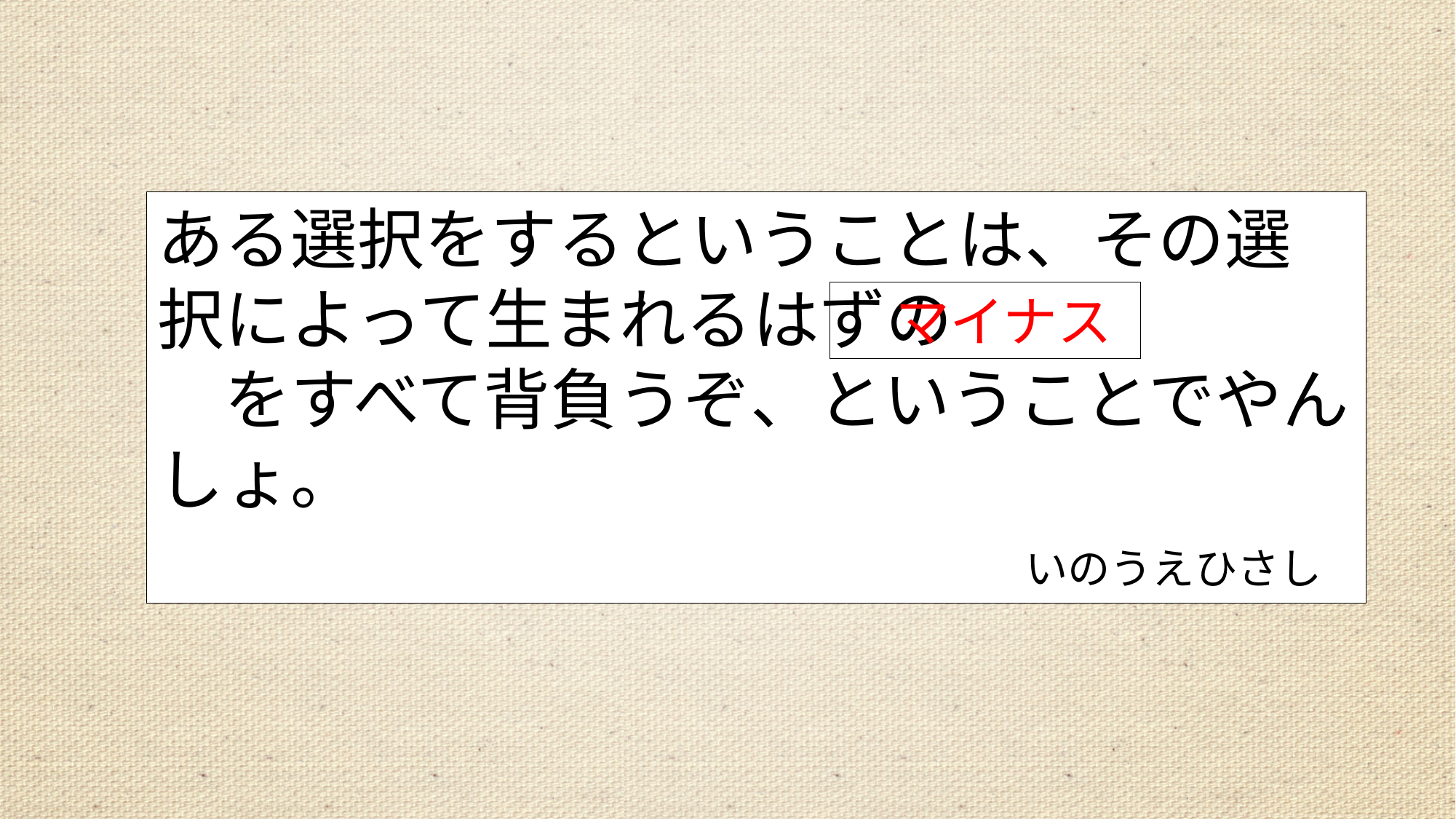

ある選択をするということは、その選択によって生まれるはずの　　　　　　　をすべて背負うぞ、ということでやんしょ。
　　　　　　　　　　　　　いのうえひさし
　マイナス